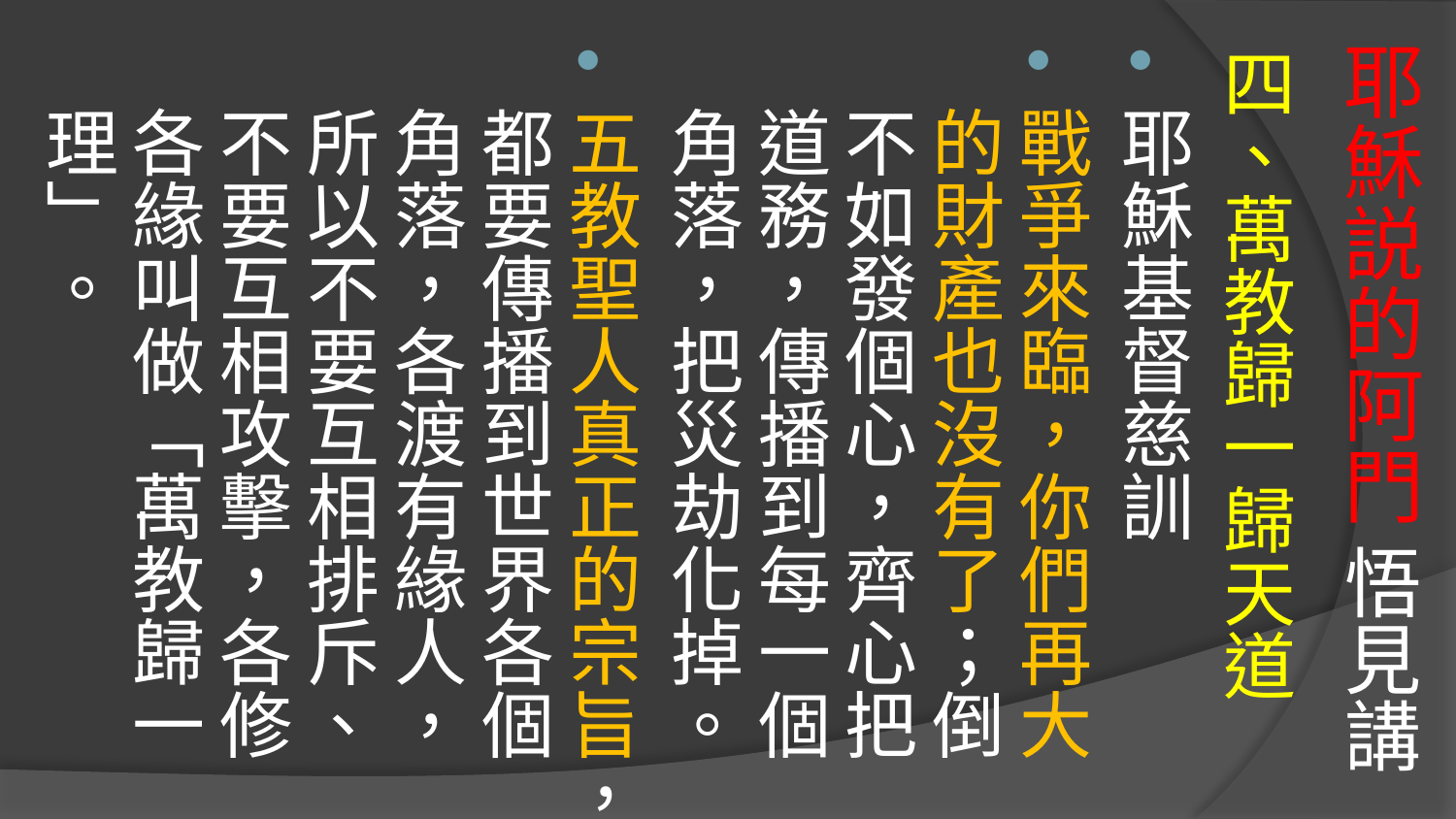

# 耶穌説的阿門 悟見講
四、萬教歸一歸天道
耶穌基督慈訓
戰爭來臨，你們再大的財產也沒有了；倒不如發個心，齊心把道務，傳播到每一個角落，把災劫化掉。
五教聖人真正的宗旨，都要傳播到世界各個角落，各渡有緣人，所以不要互相排斥、不要互相攻擊，各修各緣叫做「萬教歸一理」。